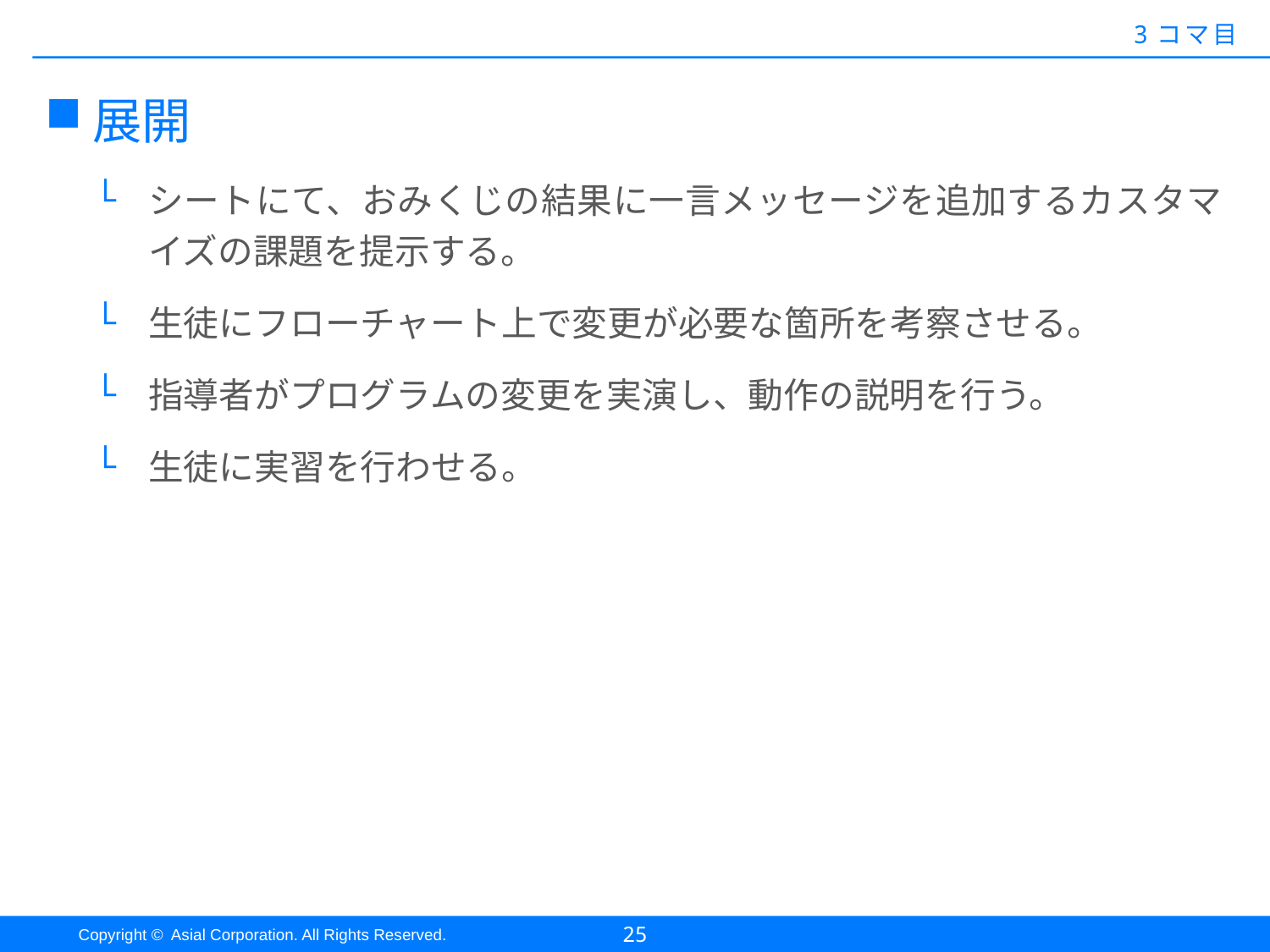

#
3コマ目
展開
シートにて、おみくじの結果に一言メッセージを追加するカスタマイズの課題を提示する。
生徒にフローチャート上で変更が必要な箇所を考察させる。
指導者がプログラムの変更を実演し、動作の説明を行う。
生徒に実習を行わせる。
25